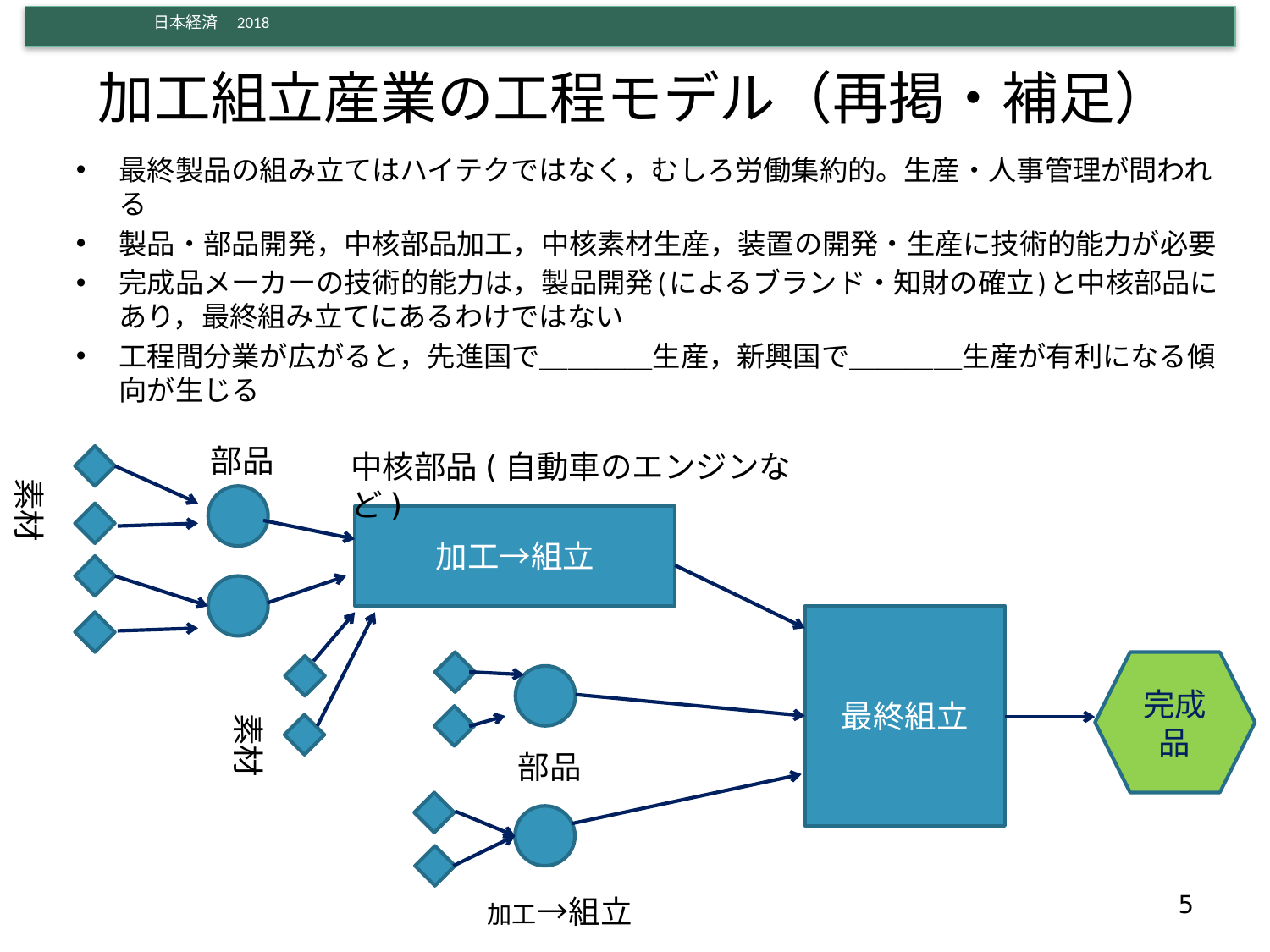

# 加工組立産業の工程モデル（再掲・補足）
最終製品の組み立てはハイテクではなく，むしろ労働集約的。生産・人事管理が問われる
製品・部品開発，中核部品加工，中核素材生産，装置の開発・生産に技術的能力が必要
完成品メーカーの技術的能力は，製品開発(によるブランド・知財の確立)と中核部品にあり，最終組み立てにあるわけではない
工程間分業が広がると，先進国で＿＿＿＿生産，新興国で＿＿＿＿生産が有利になる傾向が生じる

部品
中核部品(自動車のエンジンなど)

素材

加工→組立

最終組立

完成品

素材

部品

5
加工→組立